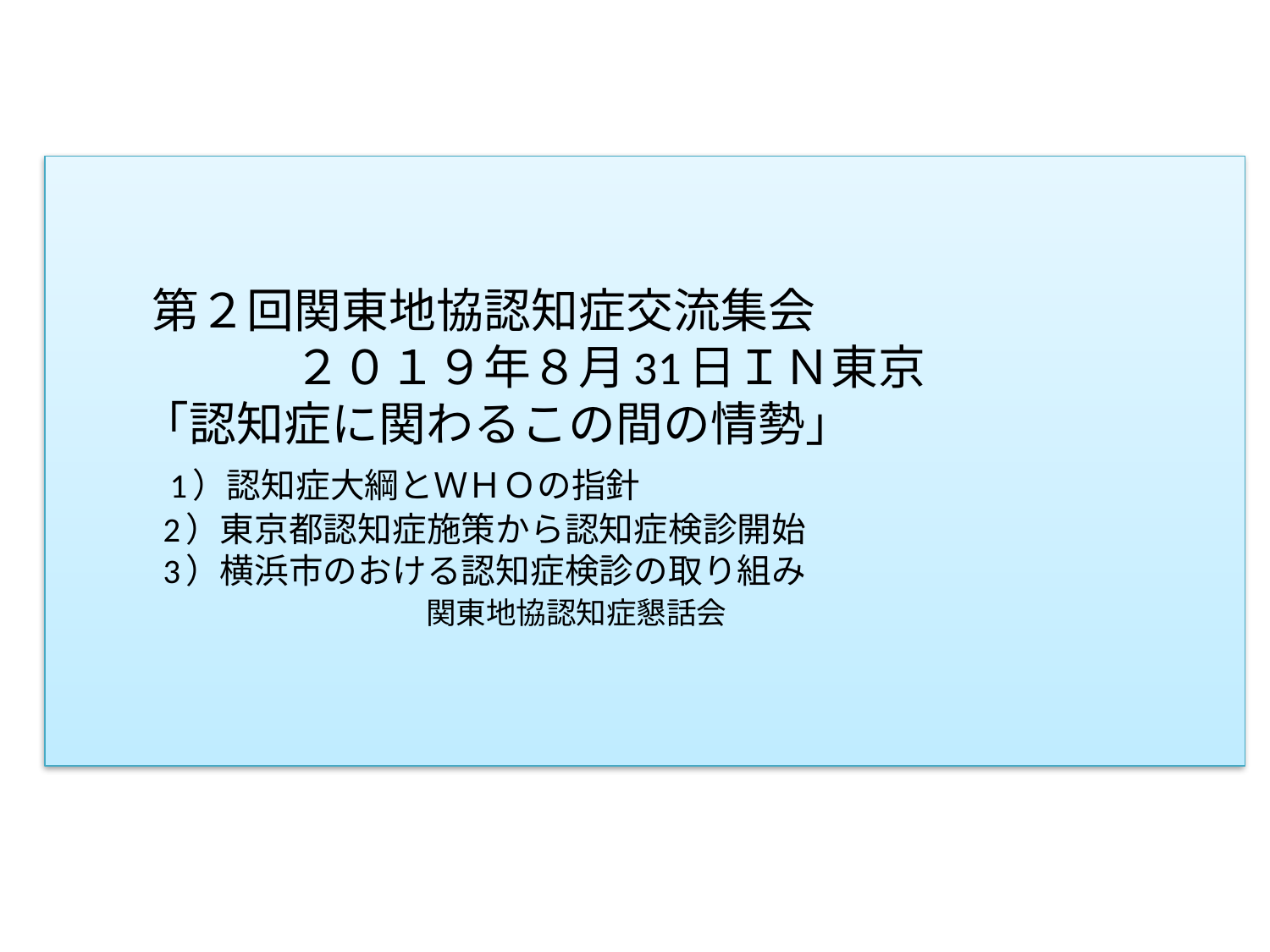

# 第２回関東地協認知症交流集会 　　　　　２０１９年８月31日ＩＮ東京 「認知症に関わるこの間の情勢」 　　 1）認知症大綱とＷＨＯの指針 　 　   2）東京都認知症施策から認知症検診開始 　 　   3）横浜市のおける認知症検診の取り組み 　　　　　　　　　　   関東地協認知症懇話会